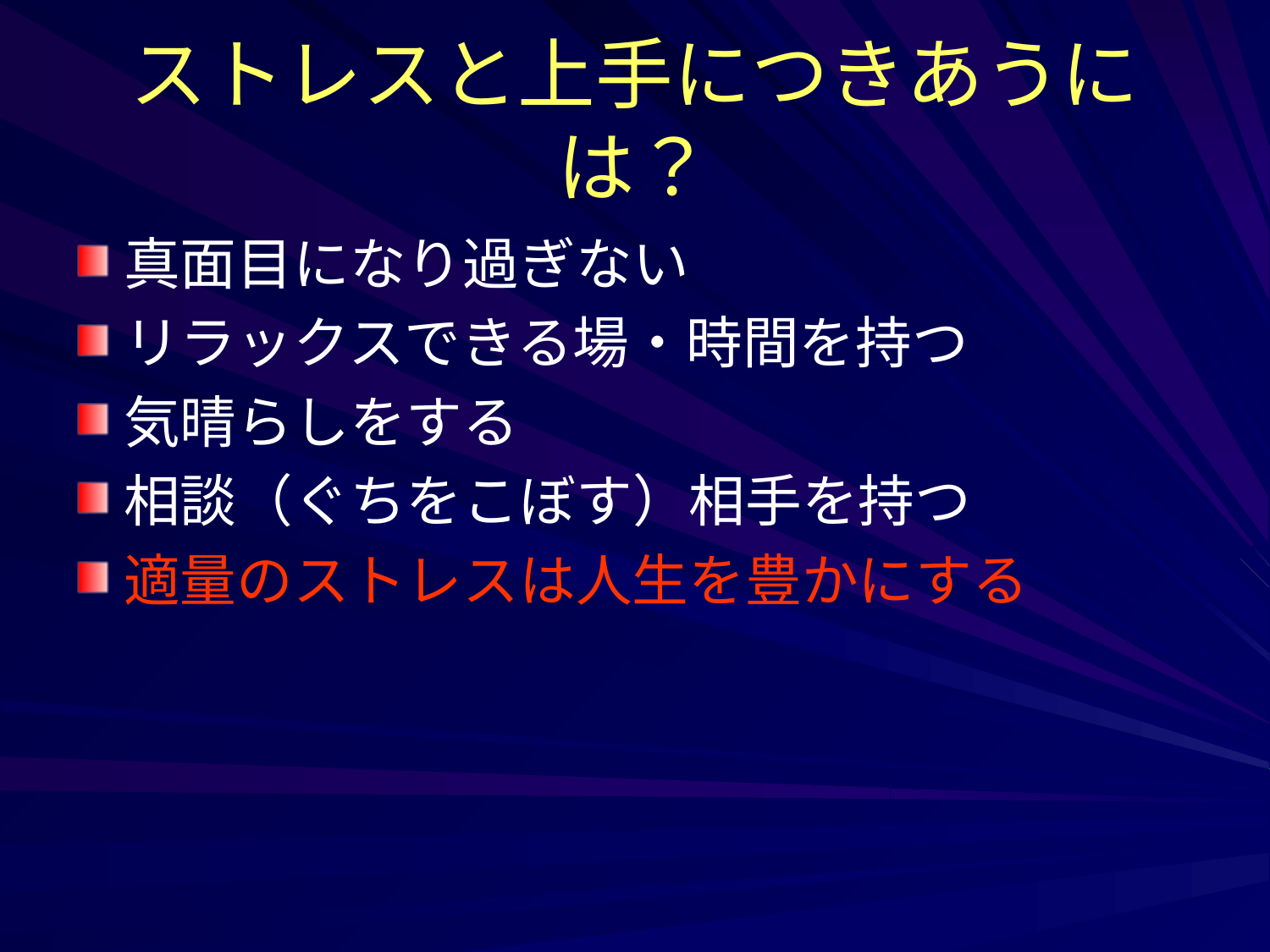

# ストレスと上手につきあうには？
真面目になり過ぎない
リラックスできる場・時間を持つ
気晴らしをする
相談（ぐちをこぼす）相手を持つ
適量のストレスは人生を豊かにする